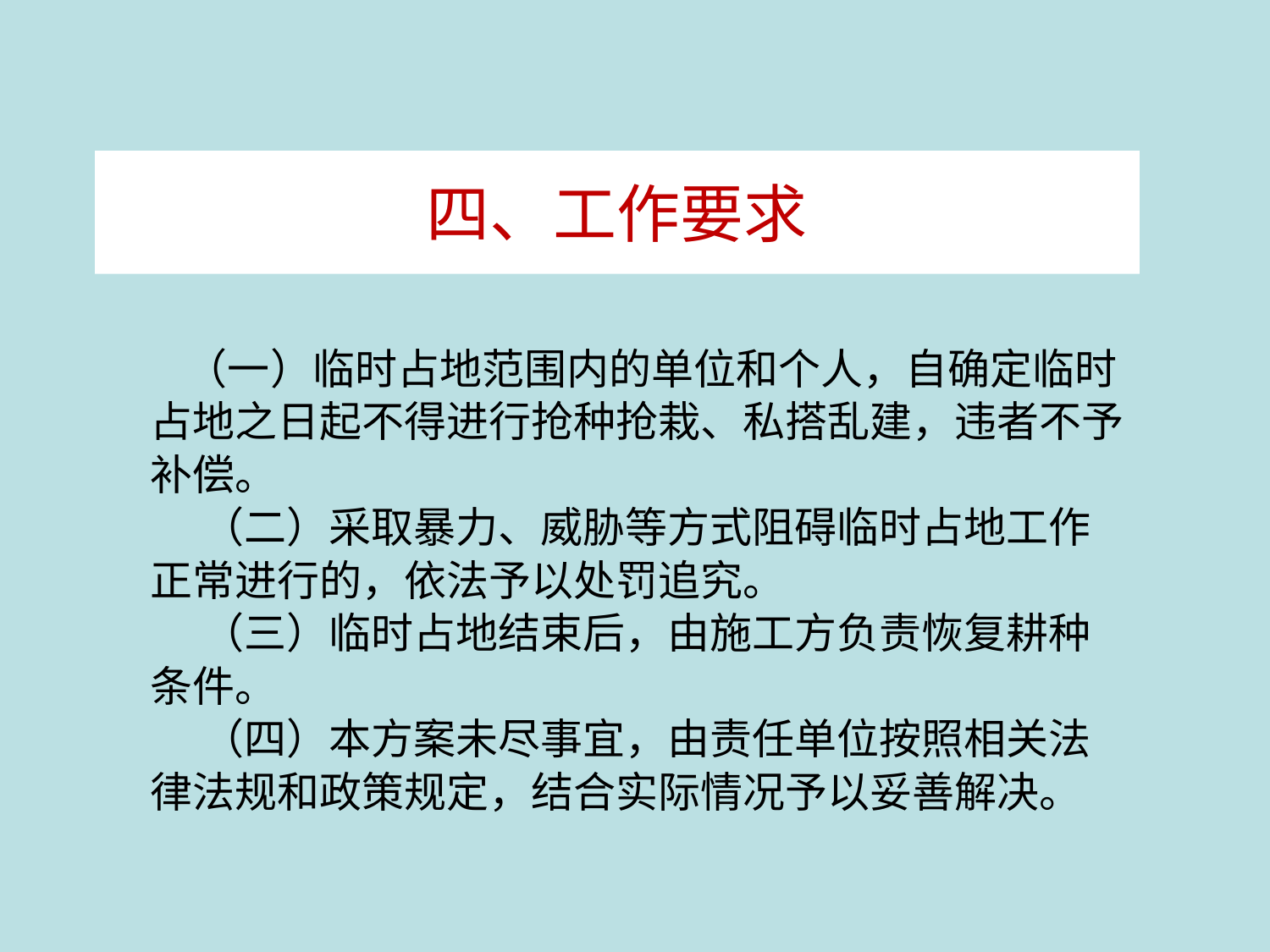

# 四、工作要求
   （一）临时占地范围内的单位和个人，自确定临时占地之日起不得进行抢种抢栽、私搭乱建，违者不予补偿。
　 （二）采取暴力、威胁等方式阻碍临时占地工作正常进行的，依法予以处罚追究。
　 （三）临时占地结束后，由施工方负责恢复耕种条件。
　 （四）本方案未尽事宜，由责任单位按照相关法律法规和政策规定，结合实际情况予以妥善解决。